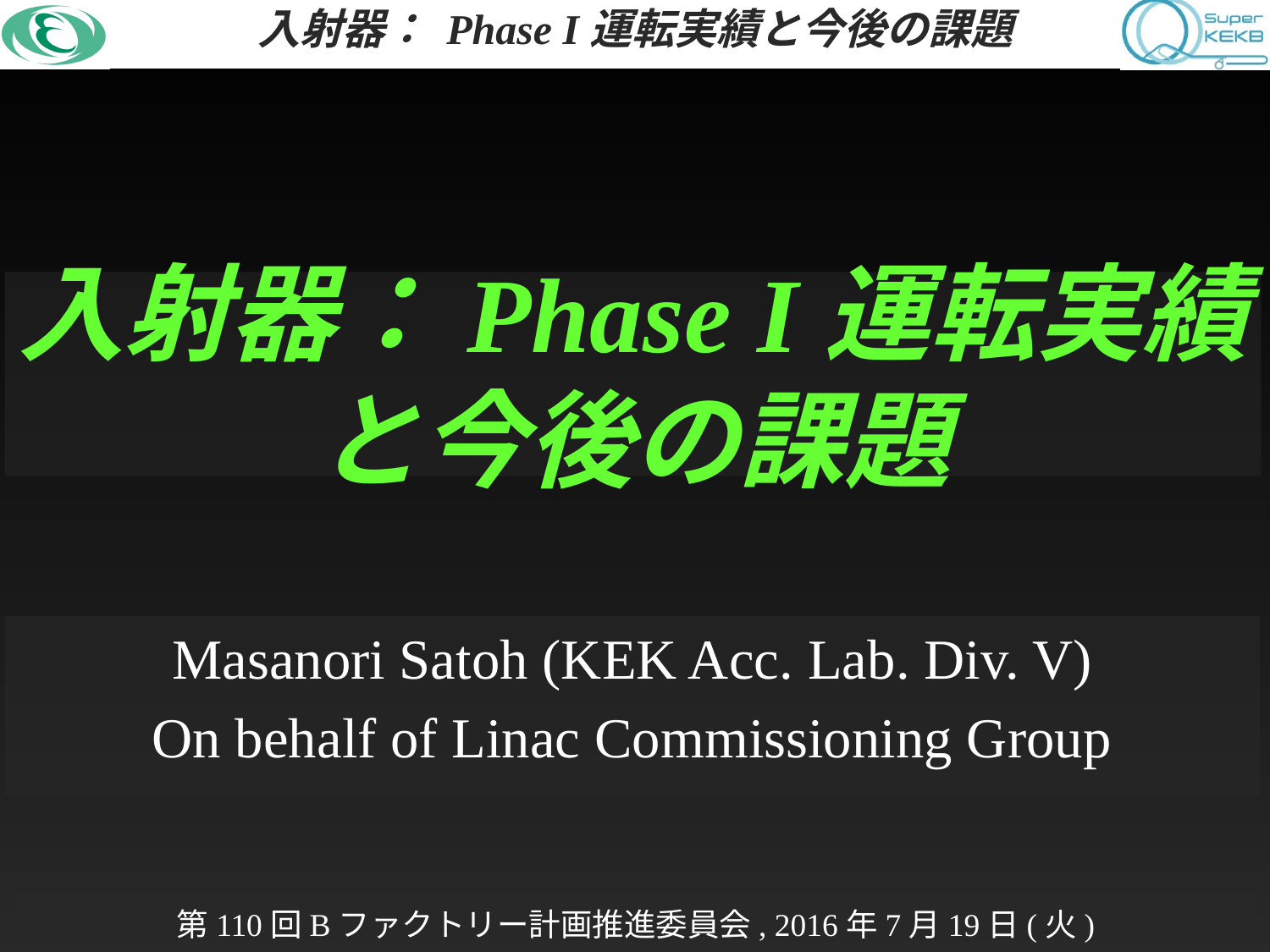

# 入射器：Phase I運転実績と今後の課題
Masanori Satoh (KEK Acc. Lab. Div. V)
On behalf of Linac Commissioning Group
第110回Bファクトリー計画推進委員会, 2016年7月19日(火)